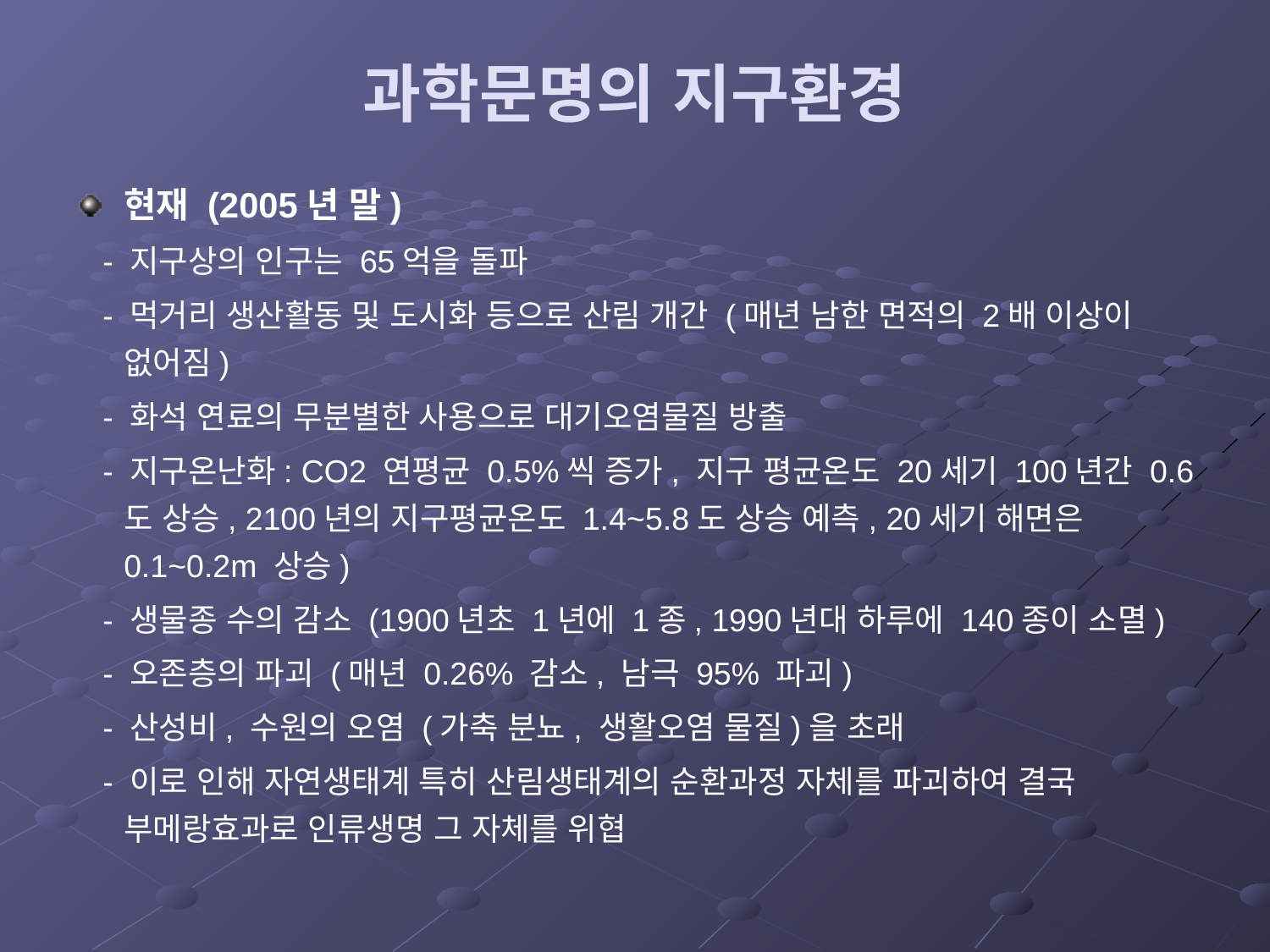

# 과학문명의 지구환경
현재 (2005년 말)
   - 지구상의 인구는 65억을 돌파
   - 먹거리 생산활동 및 도시화 등으로 산림 개간 (매년 남한 면적의 2배 이상이 없어짐)
   - 화석 연료의 무분별한 사용으로 대기오염물질 방출
   - 지구온난화: CO2 연평균 0.5%씩 증가, 지구 평균온도 20세기 100년간 0.6도 상승, 2100년의 지구평균온도 1.4~5.8도 상승 예측, 20세기 해면은 0.1~0.2m 상승)
   - 생물종 수의 감소 (1900년초 1년에 1종, 1990년대 하루에 140종이 소멸)
   - 오존층의 파괴 (매년 0.26% 감소, 남극 95% 파괴)
   - 산성비, 수원의 오염 (가축 분뇨, 생활오염 물질)을 초래
   - 이로 인해 자연생태계 특히 산림생태계의 순환과정 자체를 파괴하여 결국 부메랑효과로 인류생명 그 자체를 위협